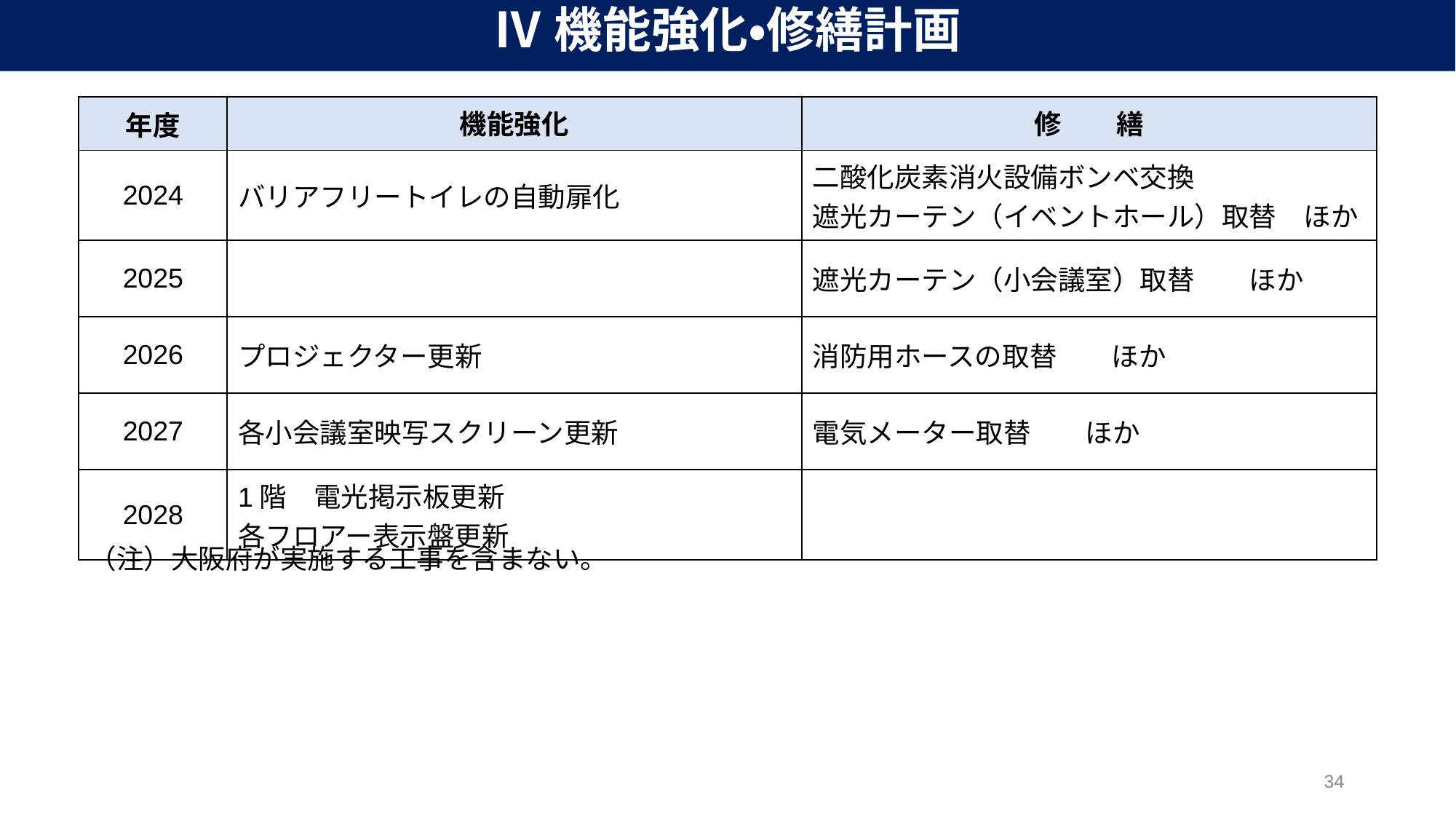

Ⅳ機能強化・修繕計画
| 年度 | 機能強化 | 修　　繕 |
| --- | --- | --- |
| 2024 | バリアフリートイレの自動扉化 | 二酸化炭素消火設備ボンベ交換 遮光カーテン（イベントホール）取替　ほか |
| 2025 |  | 遮光カーテン（小会議室）取替　　ほか |
| 2026 | プロジェクター更新 | 消防用ホースの取替　　ほか |
| 2027 | 各小会議室映写スクリーン更新 | 電気メーター取替　　ほか |
| 2028 | 1階　電光掲示板更新 各フロアー表示盤更新 |  |
（注）大阪府が実施する工事を含まない。
34